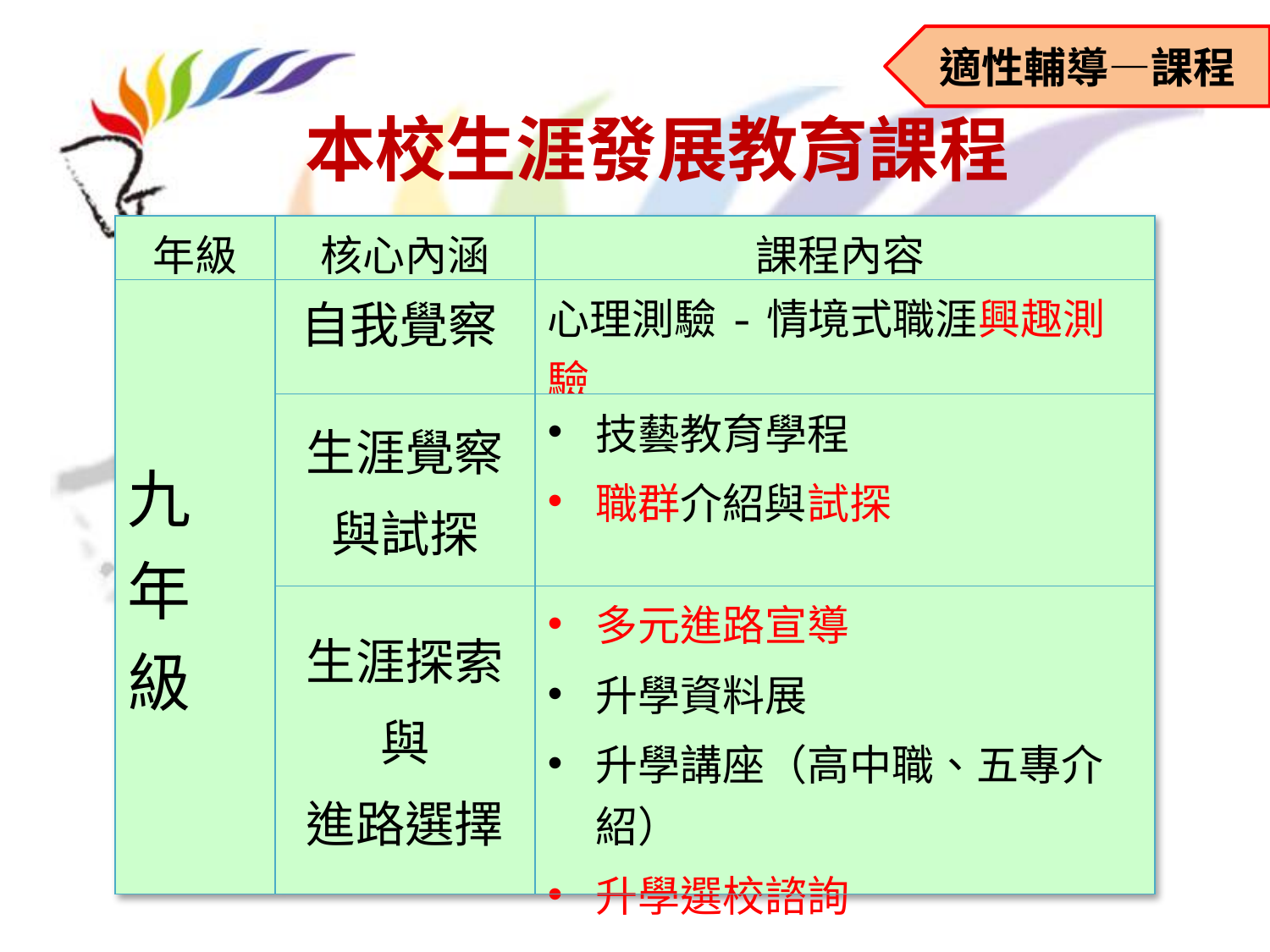

適性輔導—課程
本校生涯發展教育課程
| 年級 | 核心內涵 | 課程內容 |
| --- | --- | --- |
| 九 年 級 | 自我覺察 | 心理測驗-情境式職涯興趣測驗 |
|  | 生涯覺察 與試探 | 技藝教育學程 職群介紹與試探 |
|  | 生涯探索 與 進路選擇 | 多元進路宣導 升學資料展 升學講座（高中職、五專介紹） 升學選校諮詢 |